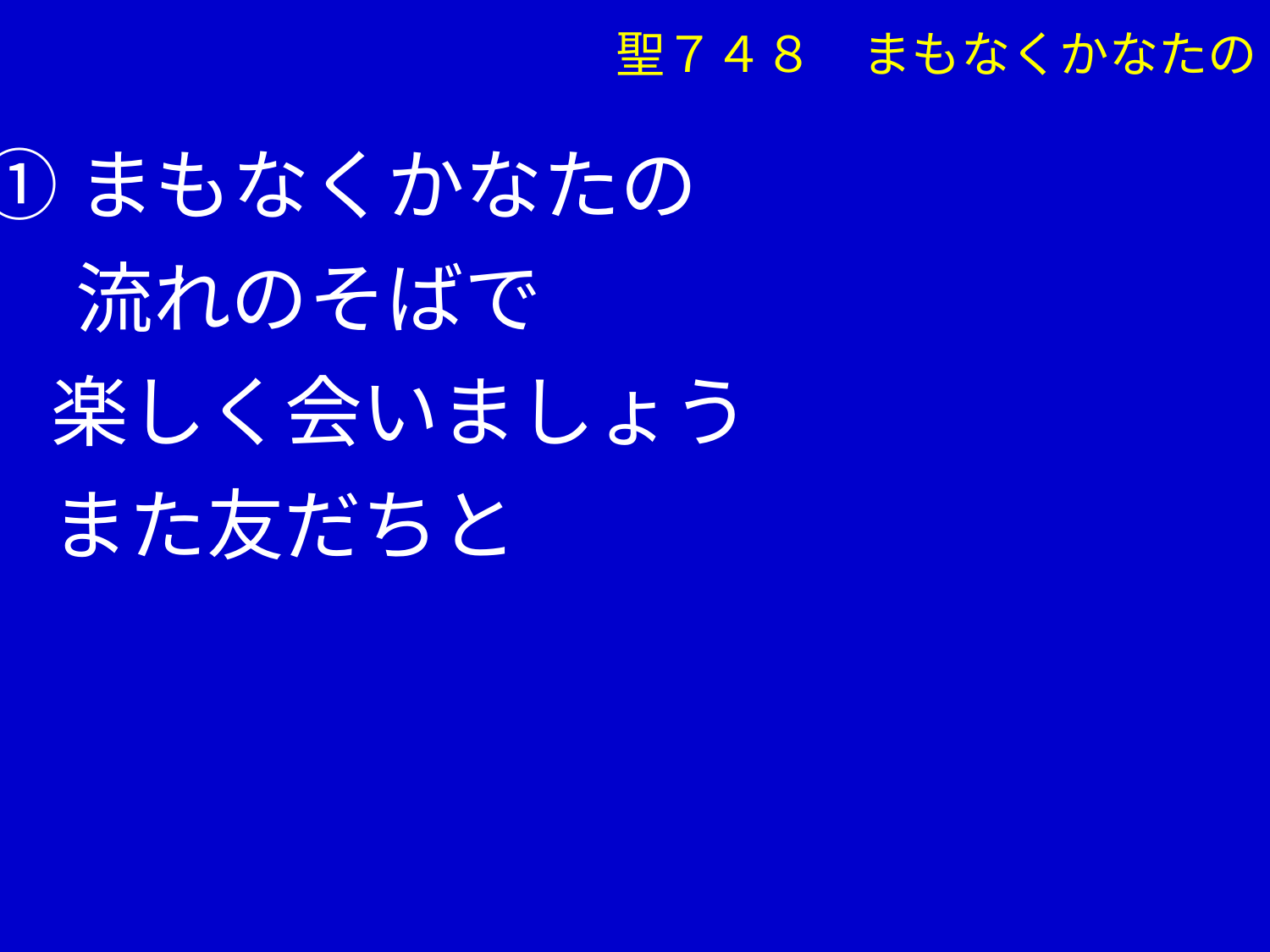

聖７４８　まもなくかなたの
①まもなくかなたの
　 流れのそばで
   楽しく会いましょう
   また友だちと